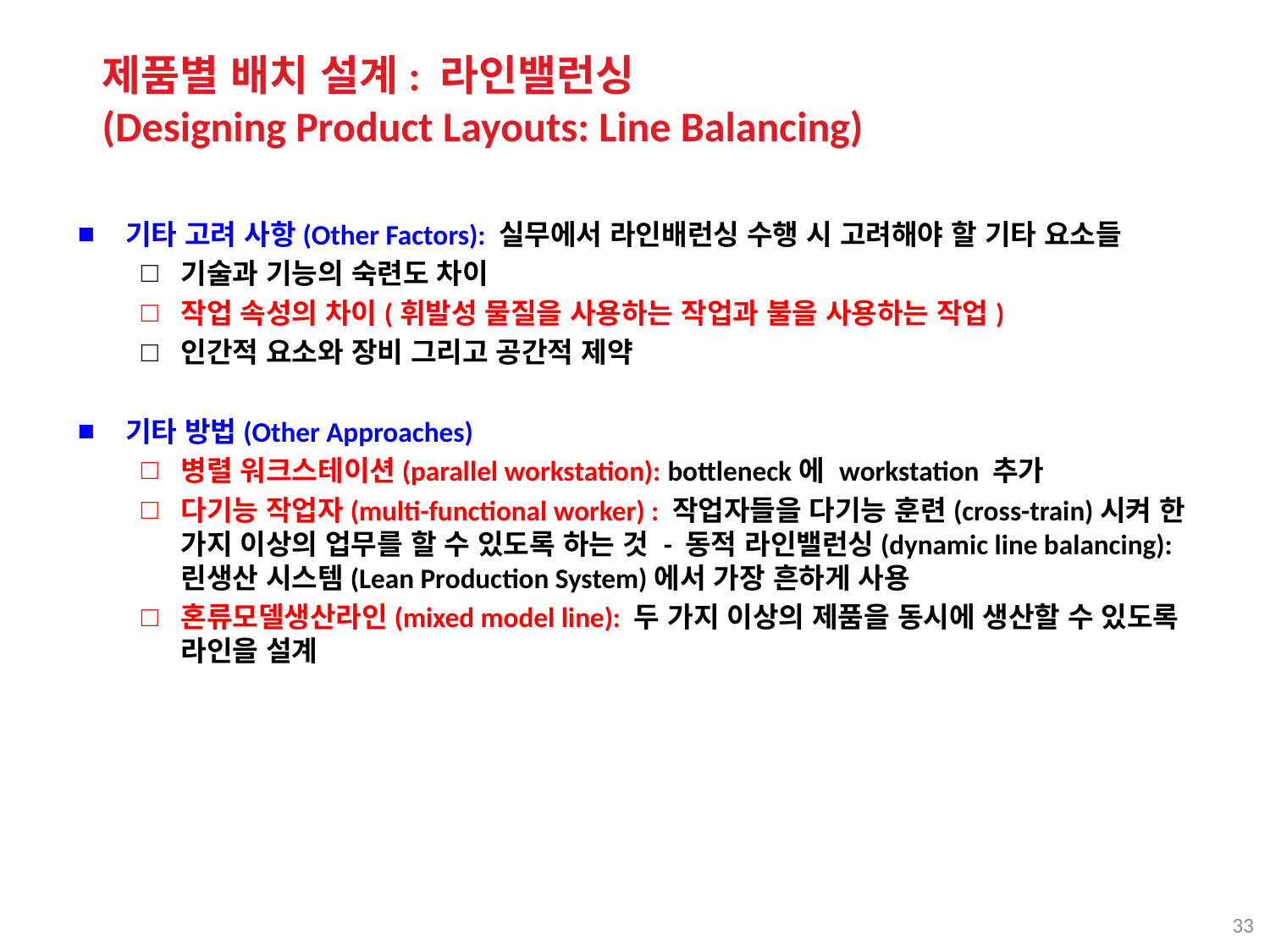

제품별 배치 설계: 라인밸런싱
(Designing Product Layouts: Line Balancing)
기타 고려 사항(Other Factors): 실무에서 라인배런싱 수행 시 고려해야 할 기타 요소들
기술과 기능의 숙련도 차이
작업 속성의 차이(휘발성 물질을 사용하는 작업과 불을 사용하는 작업)
인간적 요소와 장비 그리고 공간적 제약

기타 방법(Other Approaches)
병렬 워크스테이션(parallel workstation): bottleneck에 workstation 추가
다기능 작업자(multi-functional worker) : 작업자들을 다기능 훈련(cross-train)시켜 한 가지 이상의 업무를 할 수 있도록 하는 것 - 동적 라인밸런싱(dynamic line balancing): 린생산 시스템(Lean Production System)에서 가장 흔하게 사용
혼류모델생산라인(mixed model line): 두 가지 이상의 제품을 동시에 생산할 수 있도록 라인을 설계

33